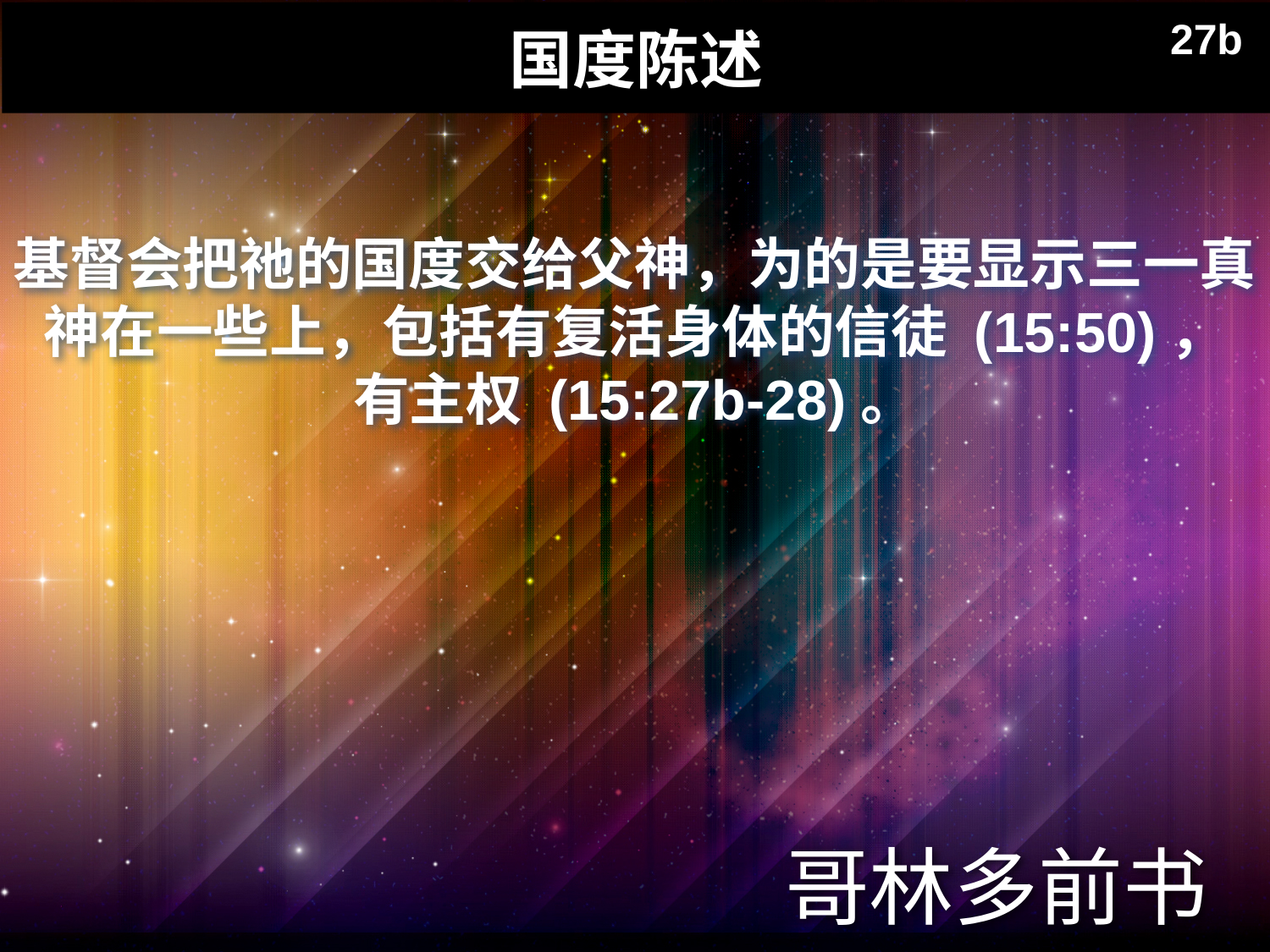

# 国度陈述
27b

基督会把祂的国度交给父神，为的是要显示三一真神在一些上，包括有复活身体的信徒 (15:50)，
有主权 (15:27b-28)。
哥林多前书